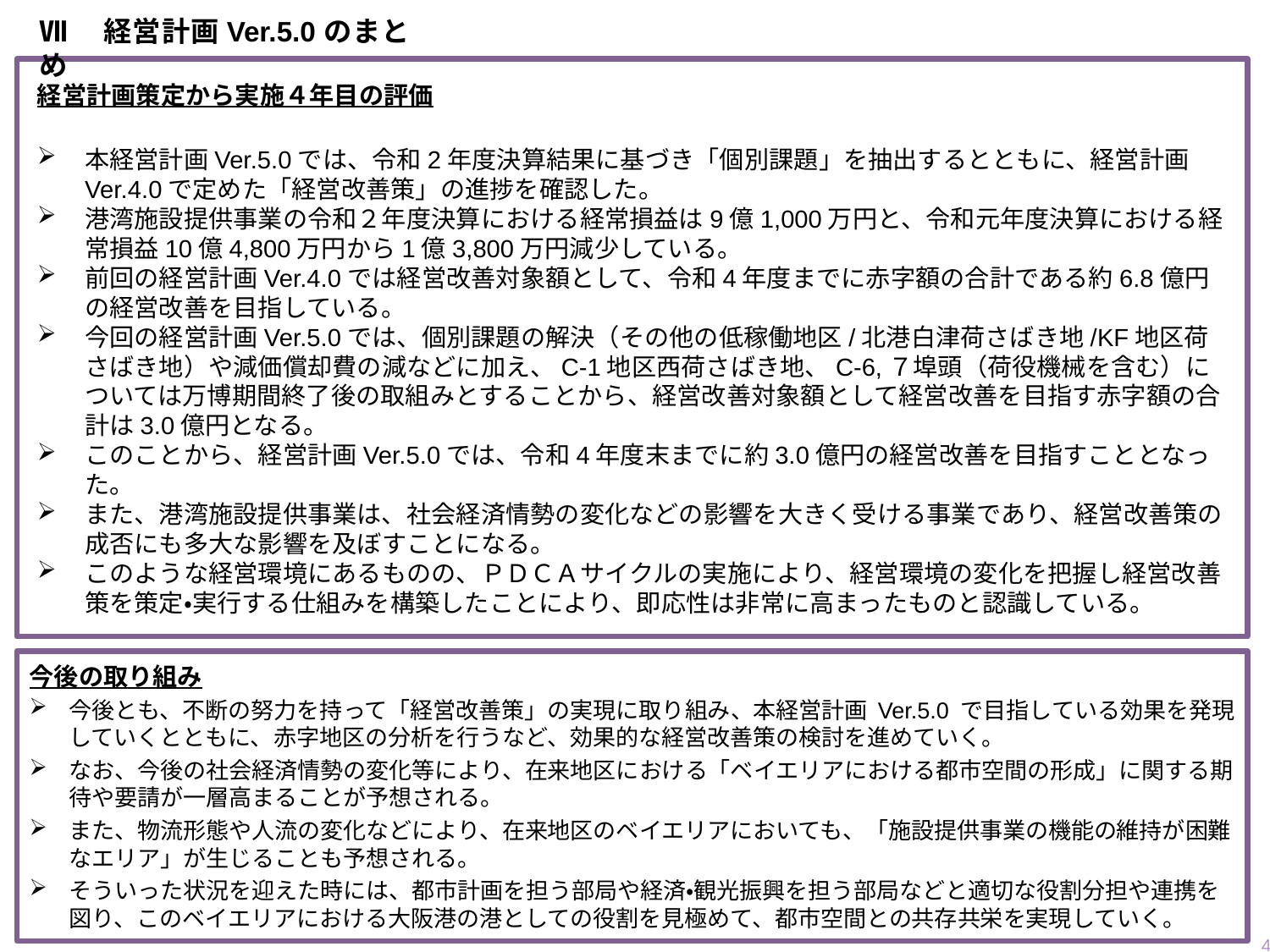

Ⅶ　経営計画Ver.5.0のまとめ

経営計画策定から実施４年目の評価

本経営計画Ver.5.0では、令和2年度決算結果に基づき「個別課題」を抽出するとともに、経営計画Ver.4.0で定めた「経営改善策」の進捗を確認した。
港湾施設提供事業の令和２年度決算における経常損益は9億1,000万円と、令和元年度決算における経常損益10億4,800万円から1億3,800万円減少している。
前回の経営計画Ver.4.0では経営改善対象額として、令和4年度までに赤字額の合計である約6.8億円の経営改善を目指している。
今回の経営計画Ver.5.0では、個別課題の解決（その他の低稼働地区/北港白津荷さばき地/KF地区荷さばき地）や減価償却費の減などに加え、C-1地区西荷さばき地、C-6,７埠頭（荷役機械を含む）については万博期間終了後の取組みとすることから、経営改善対象額として経営改善を目指す赤字額の合計は3.0億円となる。
このことから、経営計画Ver.5.0では、令和4年度末までに約3.0億円の経営改善を目指すこととなった。
また、港湾施設提供事業は、社会経済情勢の変化などの影響を大きく受ける事業であり、経営改善策の成否にも多大な影響を及ぼすことになる。
このような経営環境にあるものの、ＰＤＣＡサイクルの実施により、経営環境の変化を把握し経営改善策を策定・実行する仕組みを構築したことにより、即応性は非常に高まったものと認識している。
今後の取り組み
今後とも、不断の努力を持って「経営改善策」の実現に取り組み、本経営計画 Ver.5.0 で目指している効果を発現していくとともに、赤字地区の分析を行うなど、効果的な経営改善策の検討を進めていく。
なお、今後の社会経済情勢の変化等により、在来地区における「ベイエリアにおける都市空間の形成」に関する期待や要請が一層高まることが予想される。
また、物流形態や人流の変化などにより、在来地区のベイエリアにおいても、「施設提供事業の機能の維持が困難なエリア」が生じることも予想される。
そういった状況を迎えた時には、都市計画を担う部局や経済・観光振興を担う部局などと適切な役割分担や連携を図り、このベイエリアにおける大阪港の港としての役割を見極めて、都市空間との共存共栄を実現していく。
4